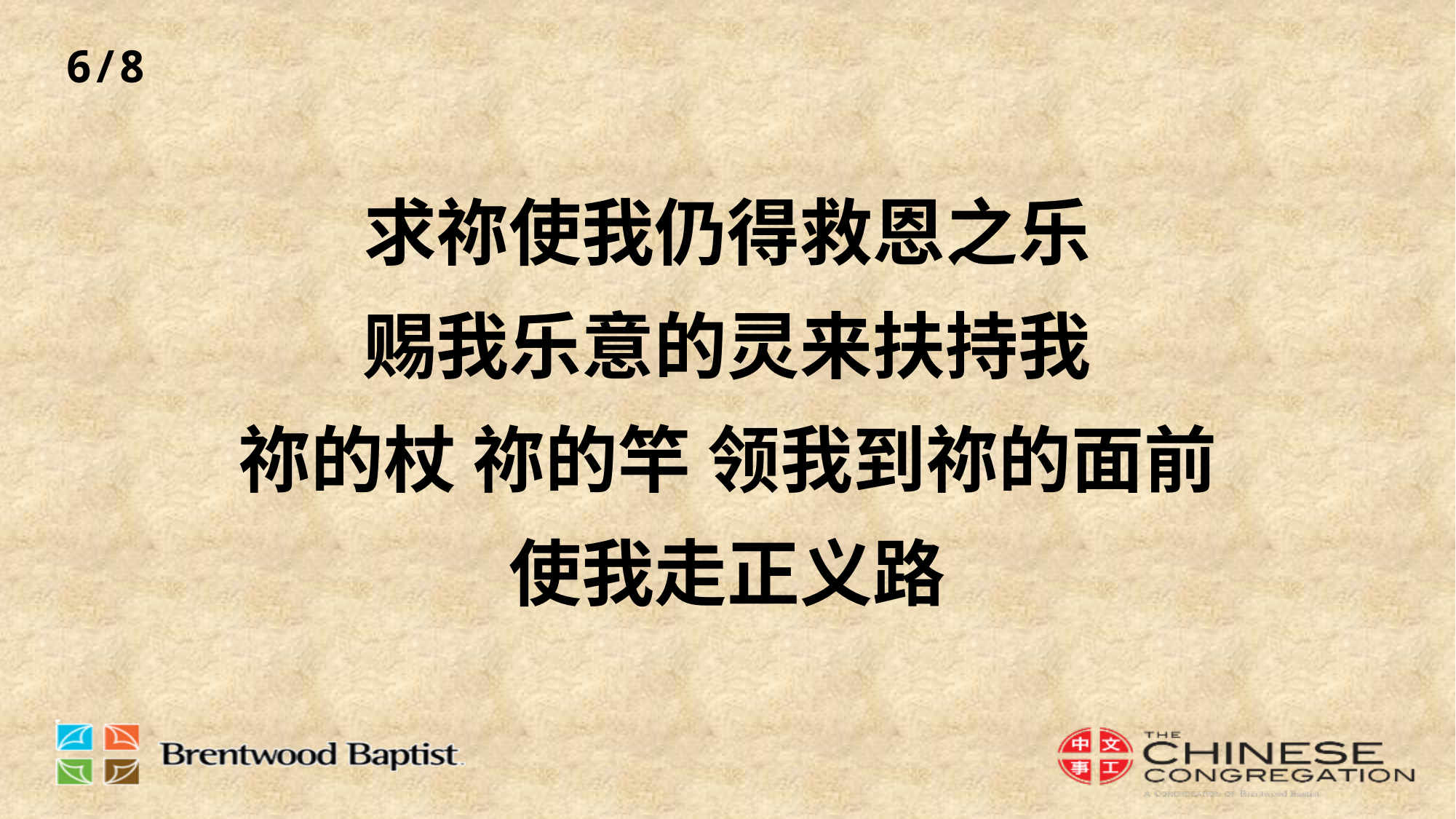

6/8
# 求祢使我仍得救恩之乐 赐我乐意的灵来扶持我 祢的杖 祢的竿 领我到祢的面前 使我走正义路